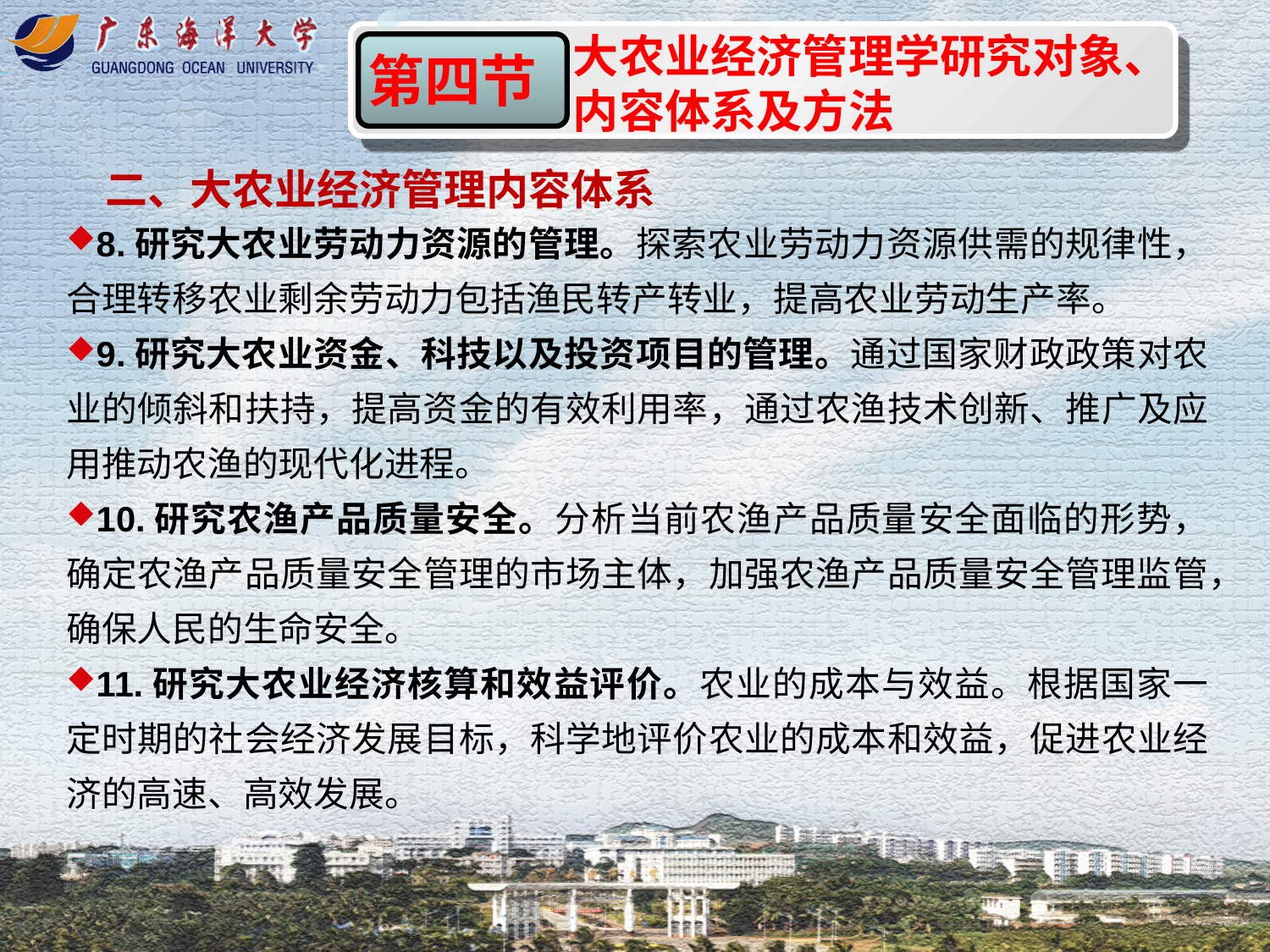

大农业经济管理学研究对象、内容体系及方法

第四节
二、大农业经济管理内容体系
8.研究大农业劳动力资源的管理。探索农业劳动力资源供需的规律性，合理转移农业剩余劳动力包括渔民转产转业，提高农业劳动生产率。
9.研究大农业资金、科技以及投资项目的管理。通过国家财政政策对农业的倾斜和扶持，提高资金的有效利用率，通过农渔技术创新、推广及应用推动农渔的现代化进程。
10.研究农渔产品质量安全。分析当前农渔产品质量安全面临的形势，确定农渔产品质量安全管理的市场主体，加强农渔产品质量安全管理监管，确保人民的生命安全。
11.研究大农业经济核算和效益评价。农业的成本与效益。根据国家一定时期的社会经济发展目标，科学地评价农业的成本和效益，促进农业经济的高速、高效发展。